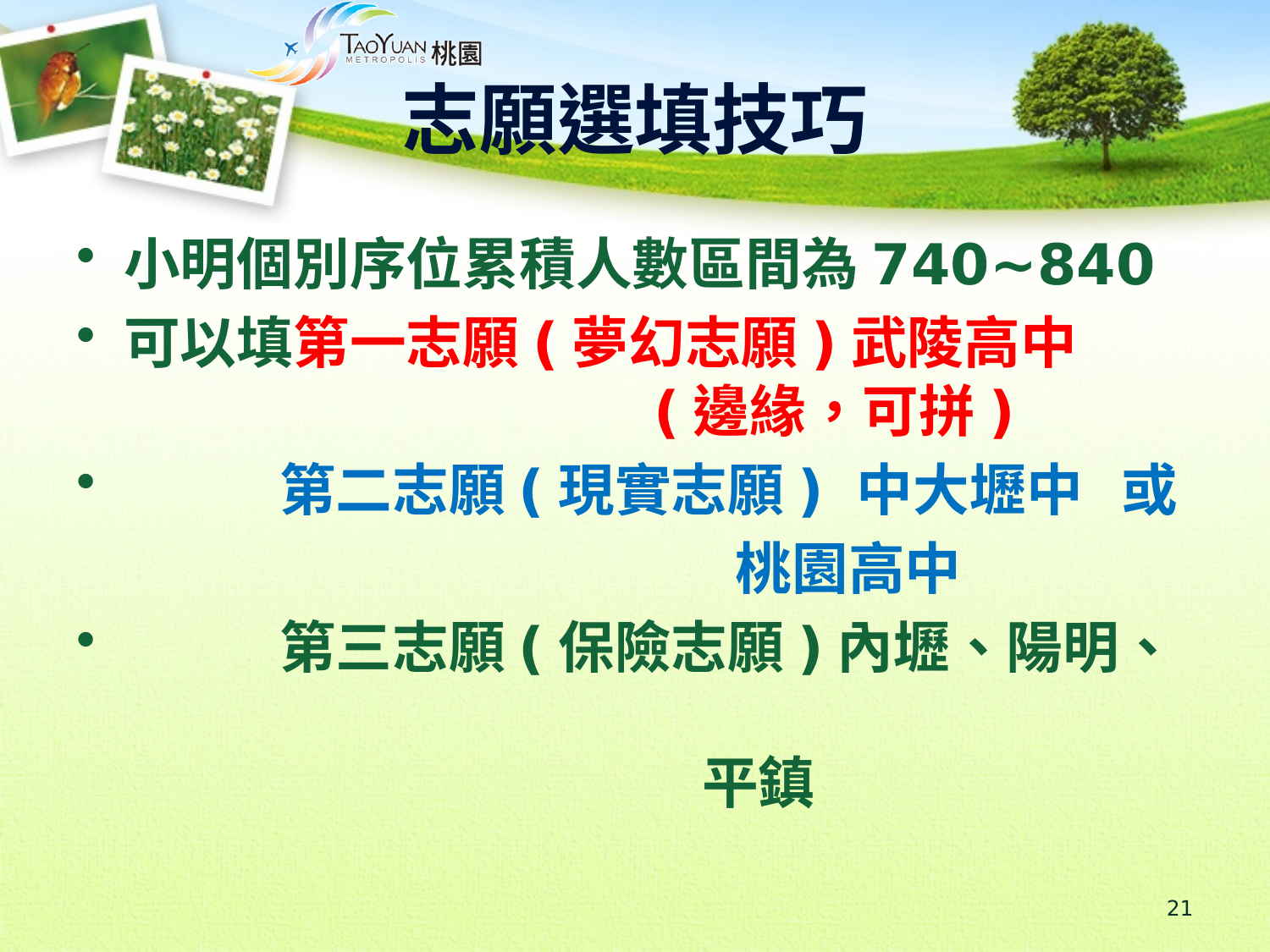

# 志願選填技巧
小明個別序位累積人數區間為740~840
可以填第一志願(夢幻志願)武陵高中
                                        (邊緣，可拼)
           第二志願(現實志願) 中大壢中   或
                                                  桃園高中
           第三志願(保險志願)內壢、陽明、
                                             平鎮

21